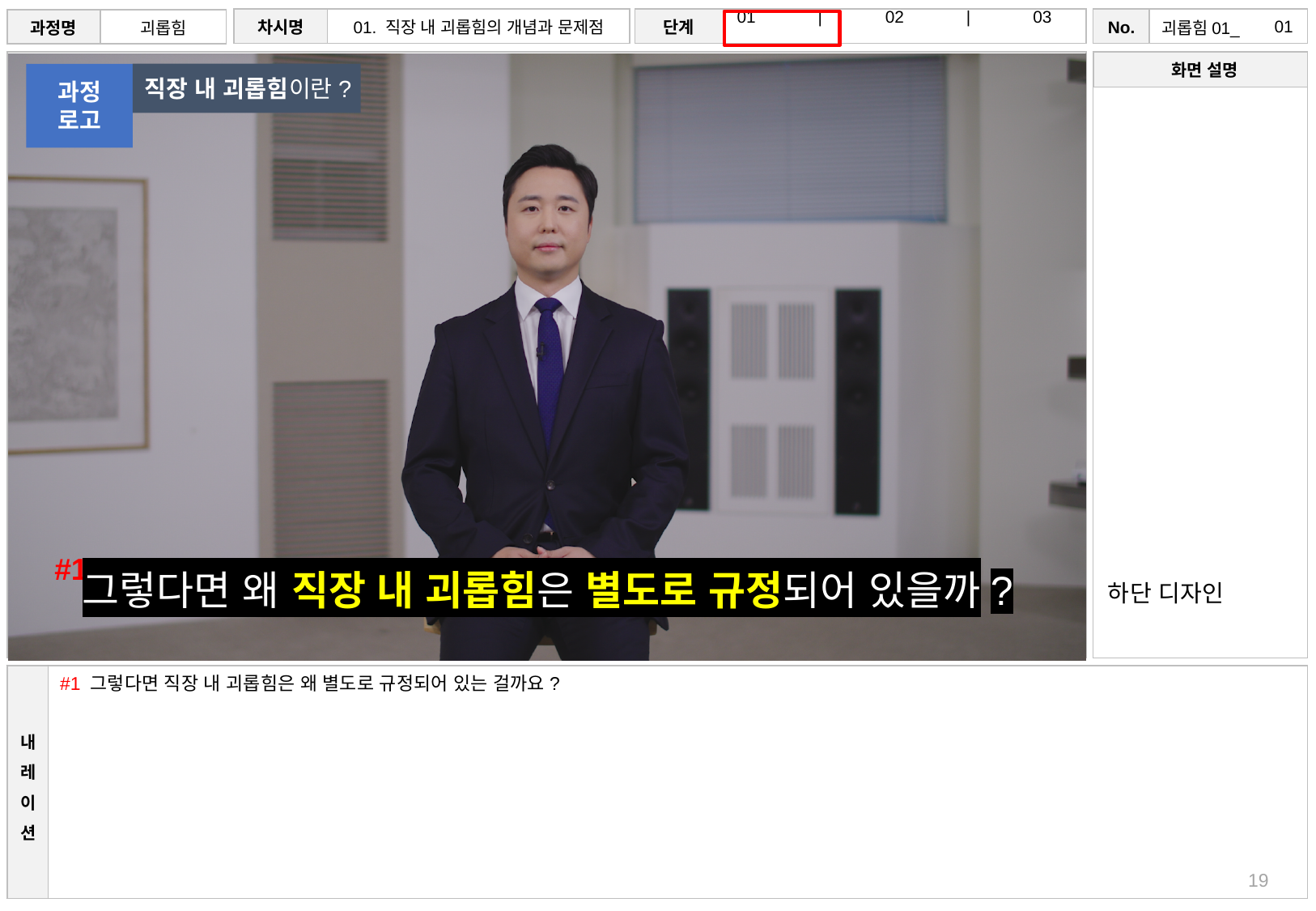

# 01
직장 내 괴롭힘이란?
과정
로고

#1
그렇다면 왜 직장 내 괴롭힘은 별도로 규정되어 있을까?
하단 디자인
#1 그렇다면 직장 내 괴롭힘은 왜 별도로 규정되어 있는 걸까요?
19